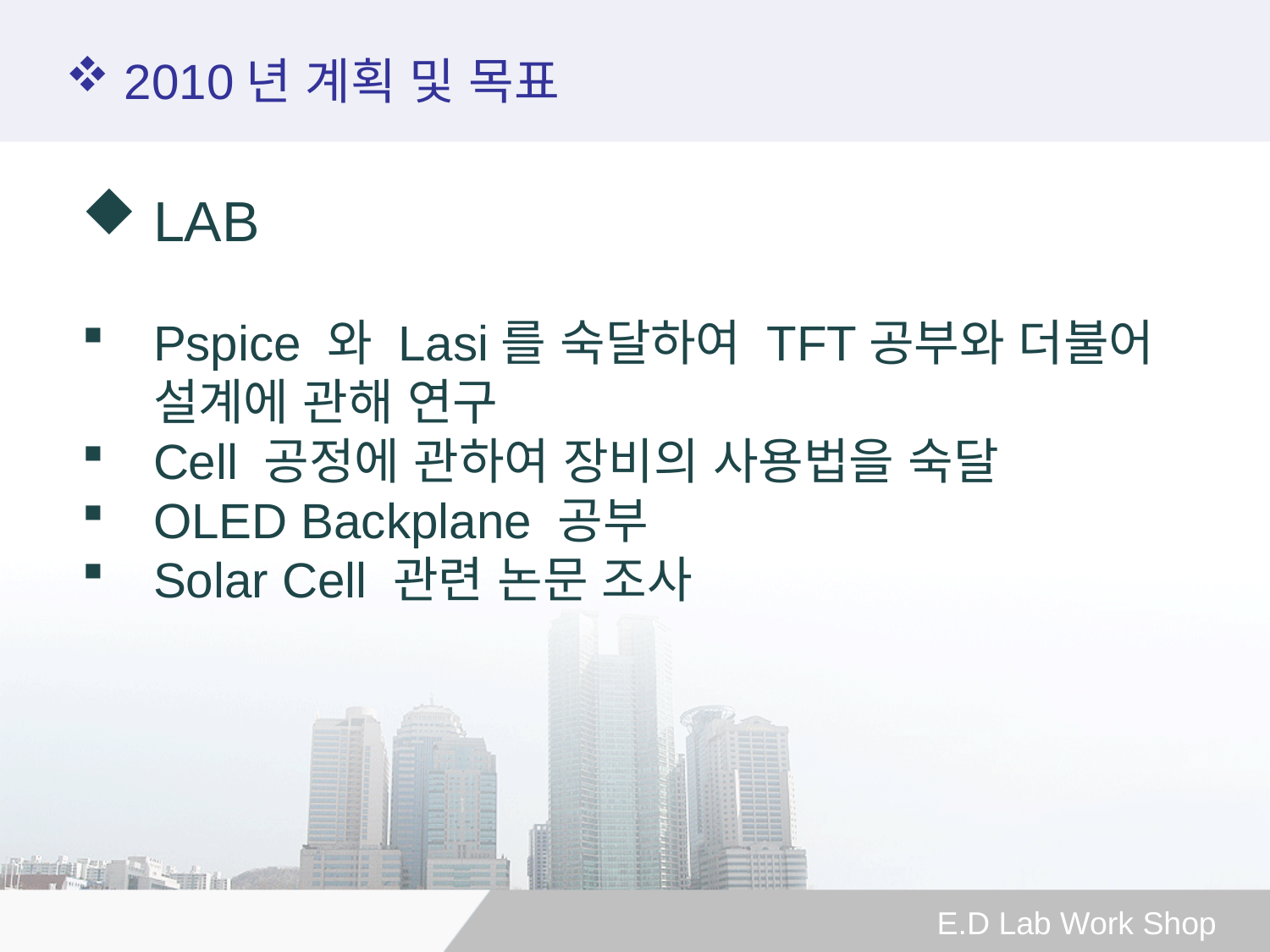

2010년 계획 및 목표
LAB

Pspice 와 Lasi를 숙달하여 TFT공부와 더불어 설계에 관해 연구
Cell 공정에 관하여 장비의 사용법을 숙달
OLED Backplane 공부
Solar Cell 관련 논문 조사
E.D Lab Work Shop